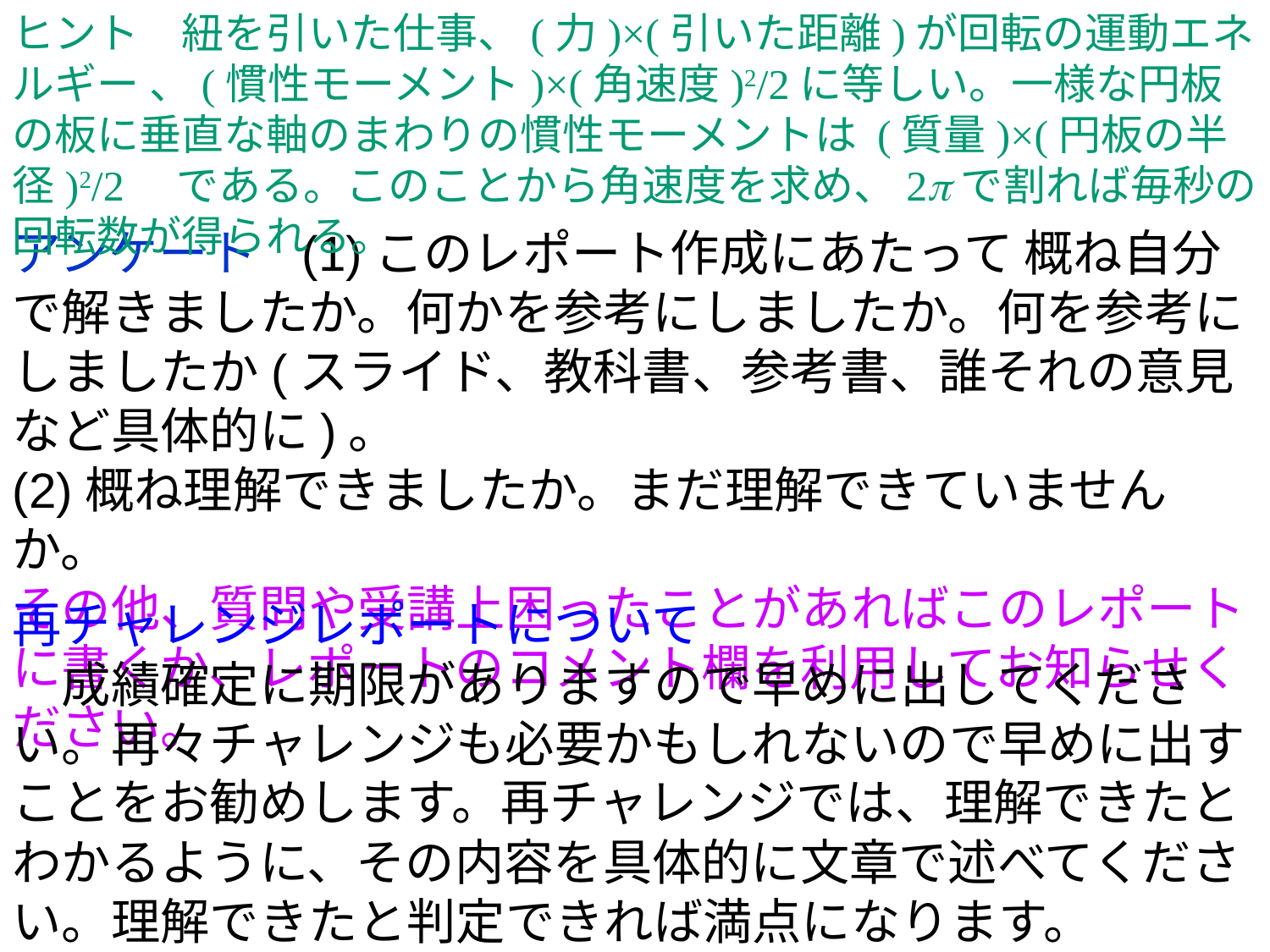

ヒント　紐を引いた仕事、(力)×(引いた距離)が回転の運動エネルギー 、(慣性モーメント)×(角速度)2/2に等しい。一様な円板の板に垂直な軸のまわりの慣性モーメントは (質量)×(円板の半径)2/2　である。このことから角速度を求め、2πで割れば毎秒の回転数が得られる。
アンケート   (1)このレポート作成にあたって 概ね自分で解きましたか。何かを参考にしましたか。何を参考にしましたか(スライド、教科書、参考書、誰それの意見など具体的に)。
(2)概ね理解できましたか。まだ理解できていませんか。
その他、質問や受講上困ったことがあればこのレポートに書くか、レポートのコメント欄を利用してお知らせください。
再チャレンジレポートについて
　成績確定に期限がありますので早めに出してください。再々チャレンジも必要かもしれないので早めに出すことをお勧めします。再チャレンジでは、理解できたとわかるように、その内容を具体的に文章で述べてください。理解できたと判定できれば満点になります。